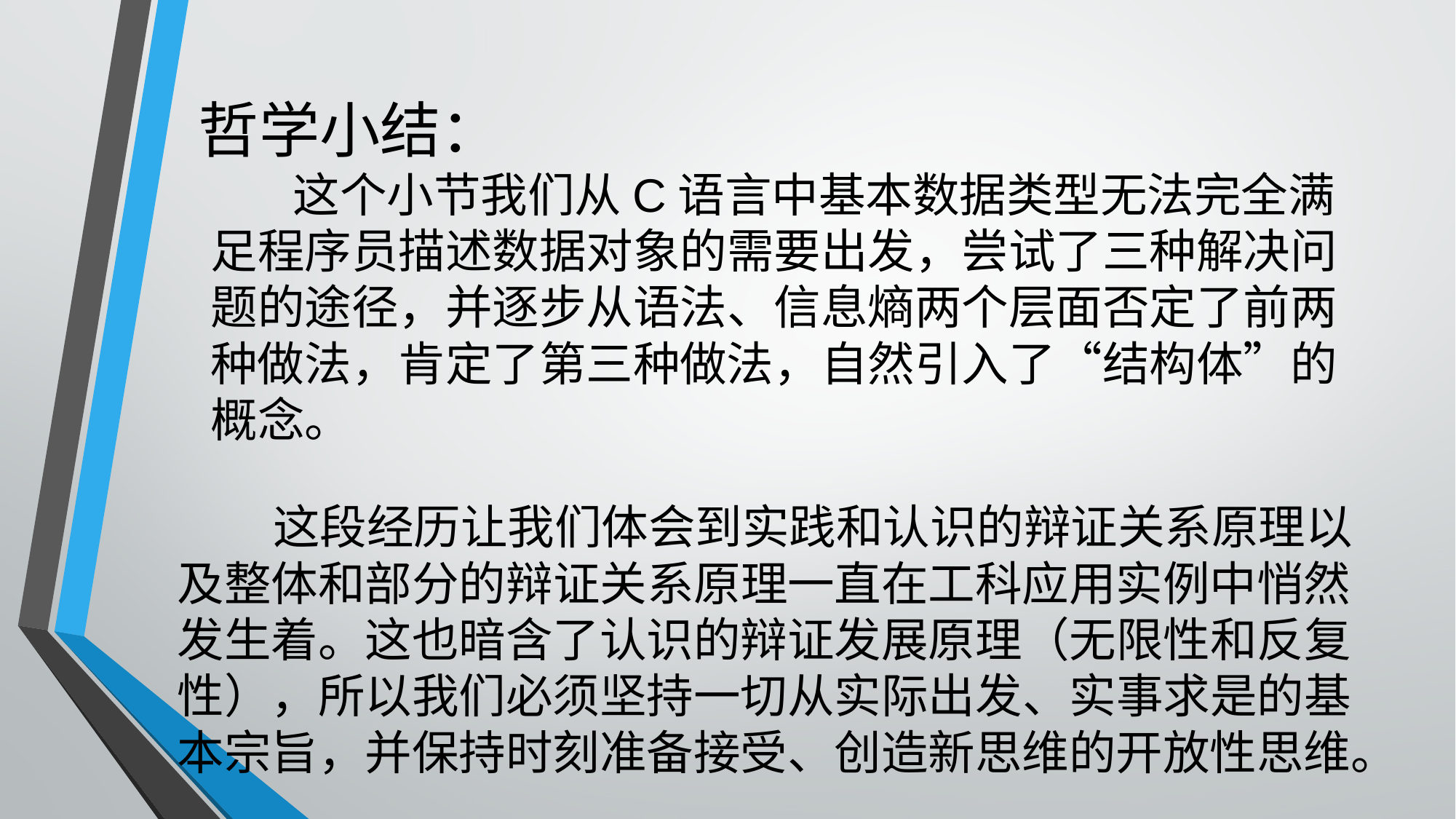

# 哲学小结：
         这个小节我们从C语言中基本数据类型无法完全满足程序员描述数据对象的需要出发，尝试了三种解决问题的途径，并逐步从语法、信息熵两个层面否定了前两种做法，肯定了第三种做法，自然引入了“结构体”的概念。

        这段经历让我们体会到实践和认识的辩证关系原理以及整体和部分的辩证关系原理一直在工科应用实例中悄然发生着。这也暗含了认识的辩证发展原理（无限性和反复性），所以我们必须坚持一切从实际出发、实事求是的基本宗旨，并保持时刻准备接受、创造新思维的开放性思维。